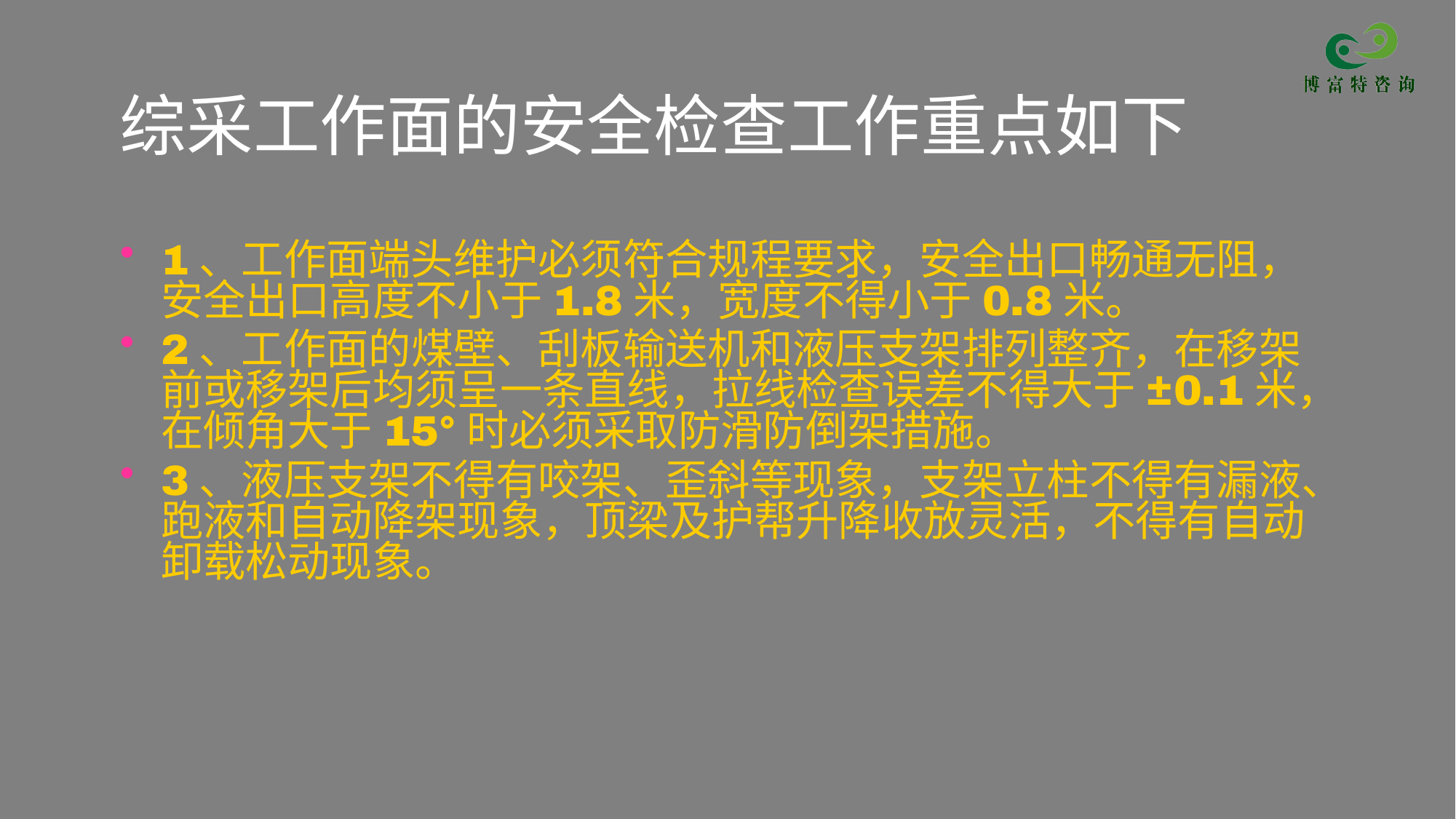

# 综采工作面的安全检查工作重点如下
1、工作面端头维护必须符合规程要求，安全出口畅通无阻，安全出口高度不小于1.8米，宽度不得小于0.8米。
2、工作面的煤壁、刮板输送机和液压支架排列整齐，在移架前或移架后均须呈一条直线，拉线检查误差不得大于±0.1米，在倾角大于15°时必须采取防滑防倒架措施。
3、液压支架不得有咬架、歪斜等现象，支架立柱不得有漏液、跑液和自动降架现象，顶梁及护帮升降收放灵活，不得有自动卸载松动现象。